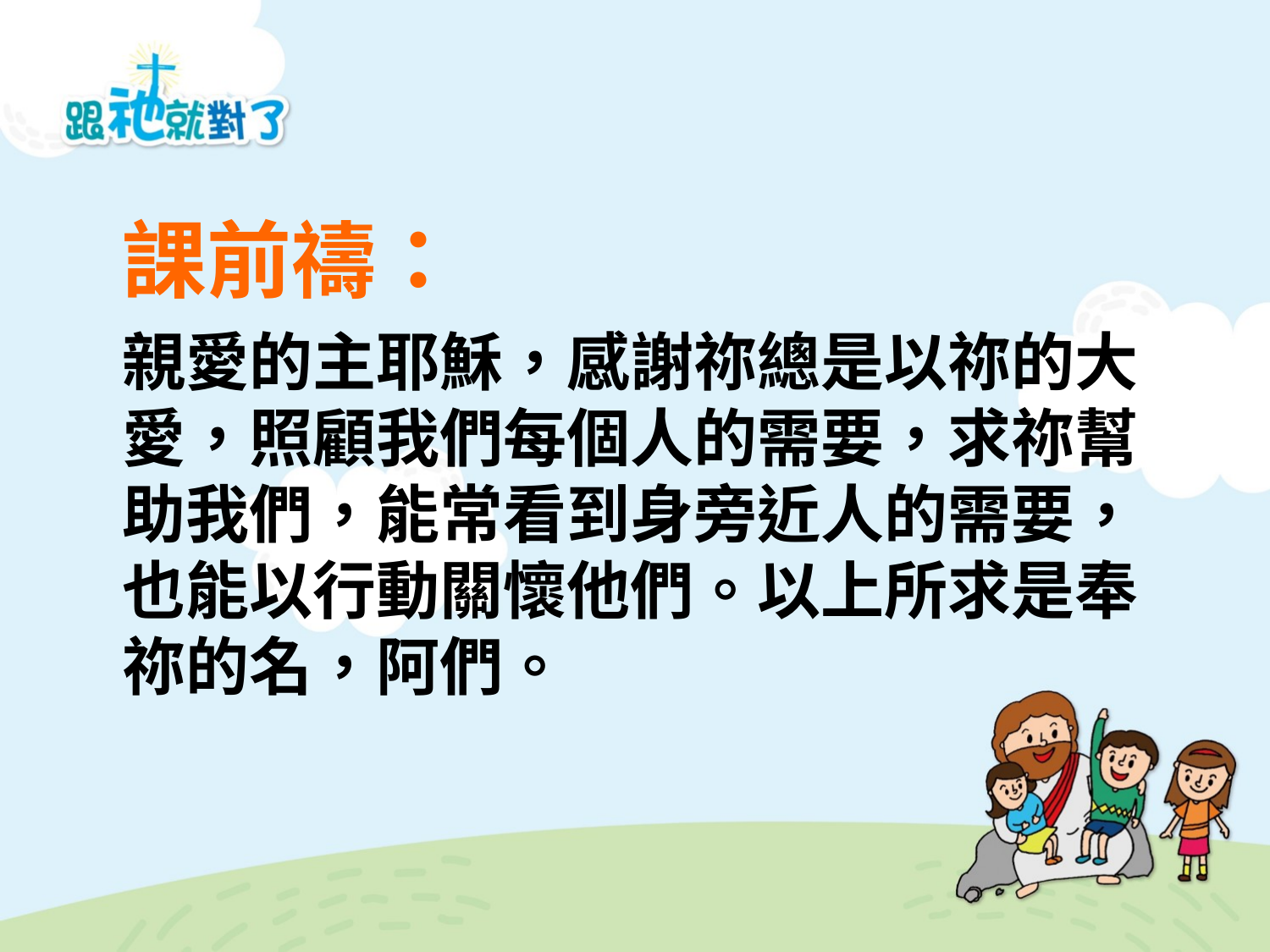

課前禱：
親愛的主耶穌，感謝祢總是以祢的大愛，照顧我們每個人的需要，求祢幫助我們，能常看到身旁近人的需要，也能以行動關懷他們。以上所求是奉祢的名，阿們。